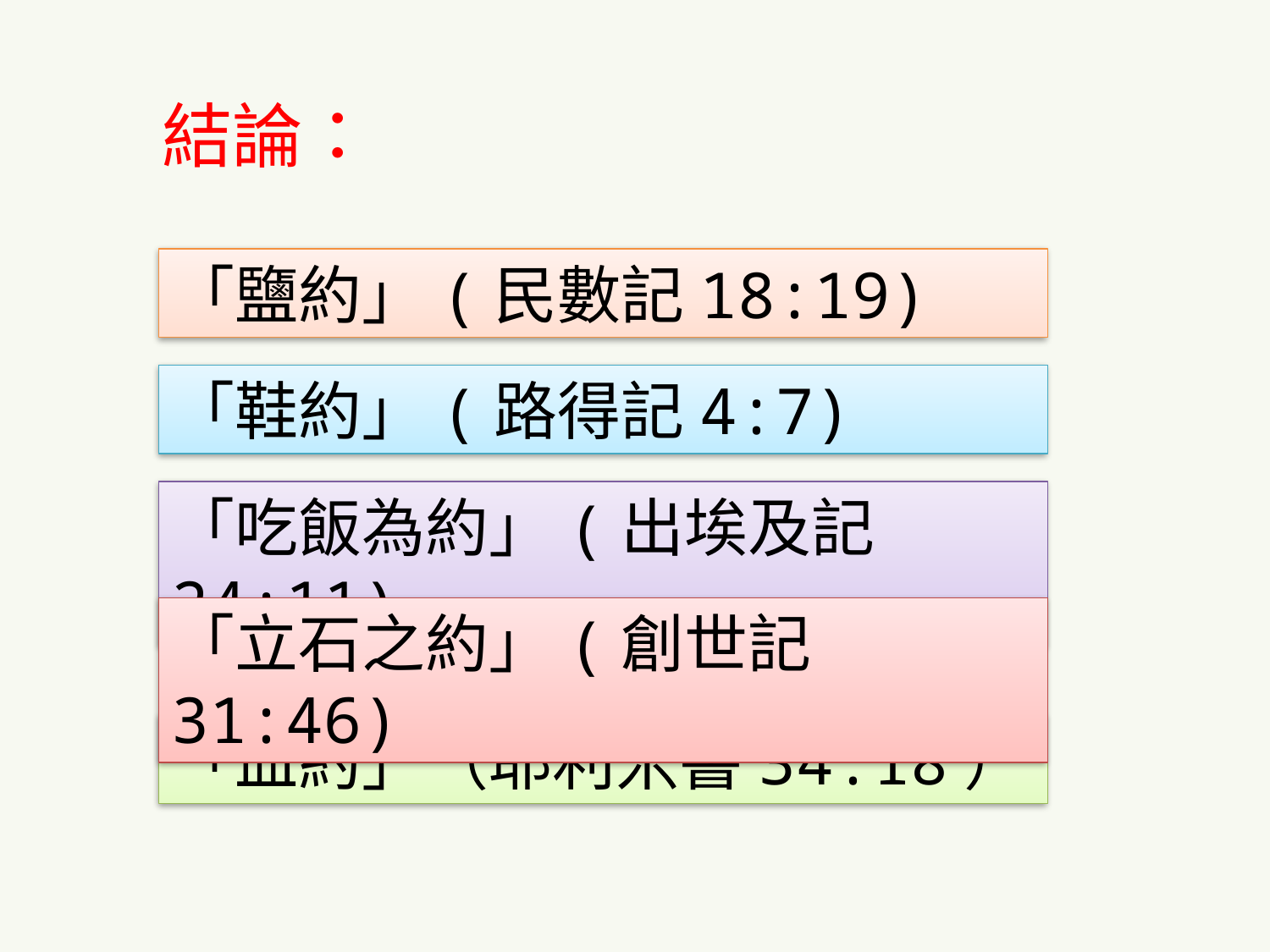

結論：
「鹽約」(民數記18:19)
「鞋約」(路得記4:7)
「吃飯為約」(出埃及記24:11)
「立石之約」(創世記31:46)
「血約」（耶利米書34:18）